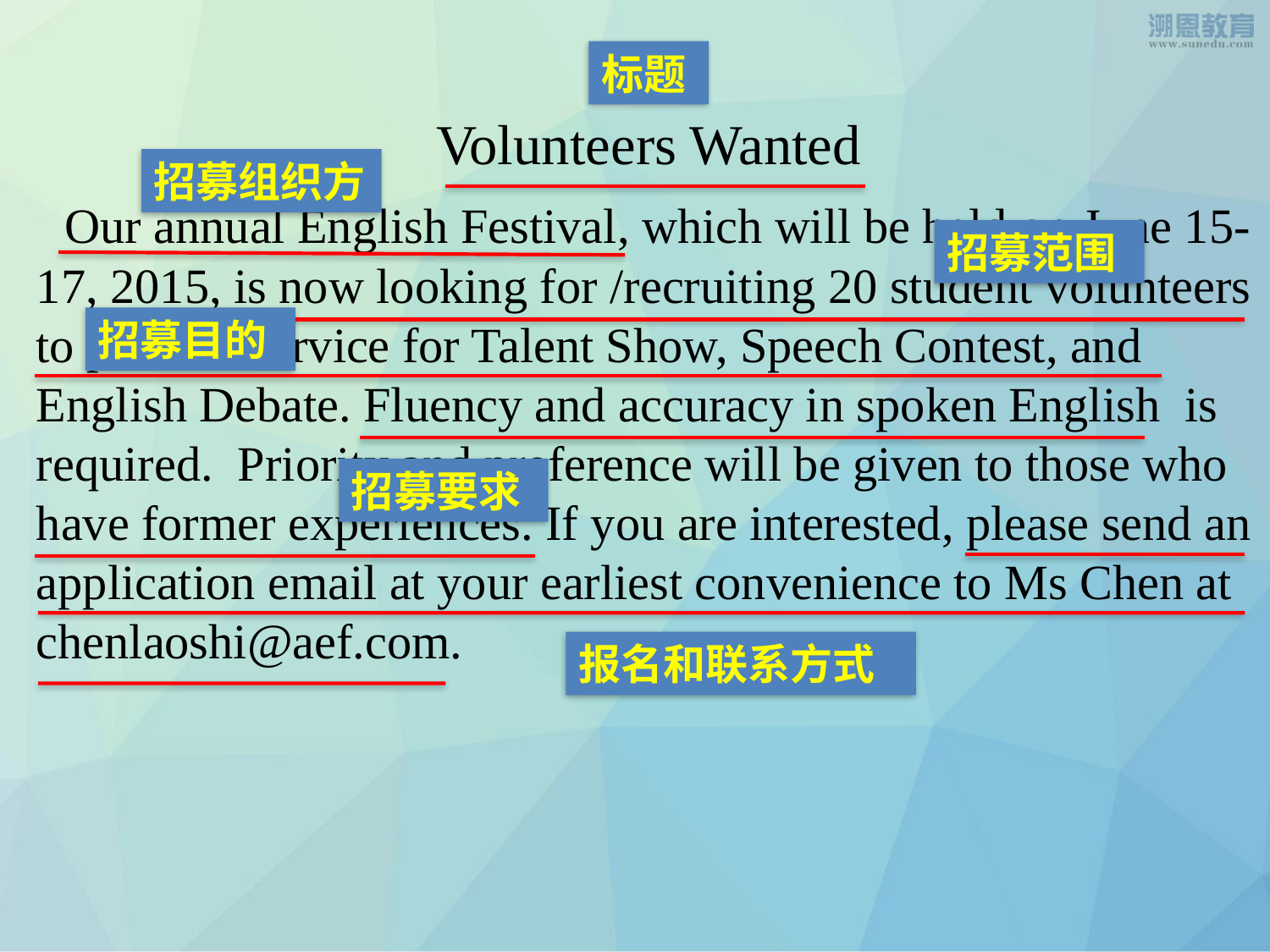

标题
Volunteers Wanted
  Our annual English Festival, which will be held on June 15-17, 2015, is now looking for /recruiting 20 student volunteers to provide service for Talent Show, Speech Contest, and English Debate. Fluency and accuracy in spoken English  is required.  Priority and preference will be given to those who have former experiences. If you are interested, please send an application email at your earliest convenience to Ms Chen at chenlaoshi@aef.com.
招募组织方
招募范围
招募目的
招募要求
报名和联系方式